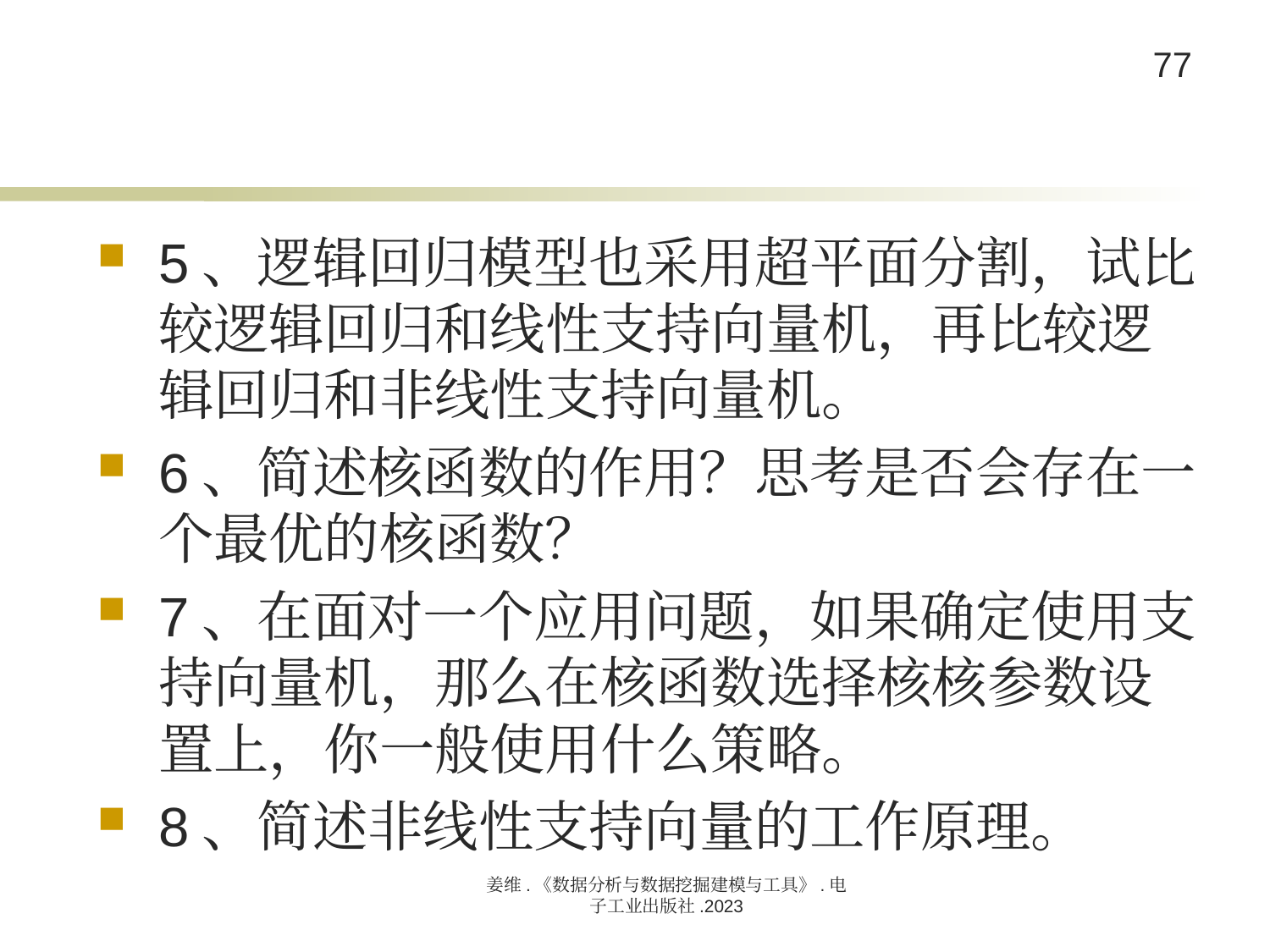

#
5、逻辑回归模型也采用超平面分割，试比较逻辑回归和线性支持向量机，再比较逻辑回归和非线性支持向量机。
6、简述核函数的作用？思考是否会存在一个最优的核函数？
7、在面对一个应用问题，如果确定使用支持向量机，那么在核函数选择核核参数设置上，你一般使用什么策略。
8、简述非线性支持向量的工作原理。
姜维.《数据分析与数据挖掘建模与工具》.电子工业出版社.2023